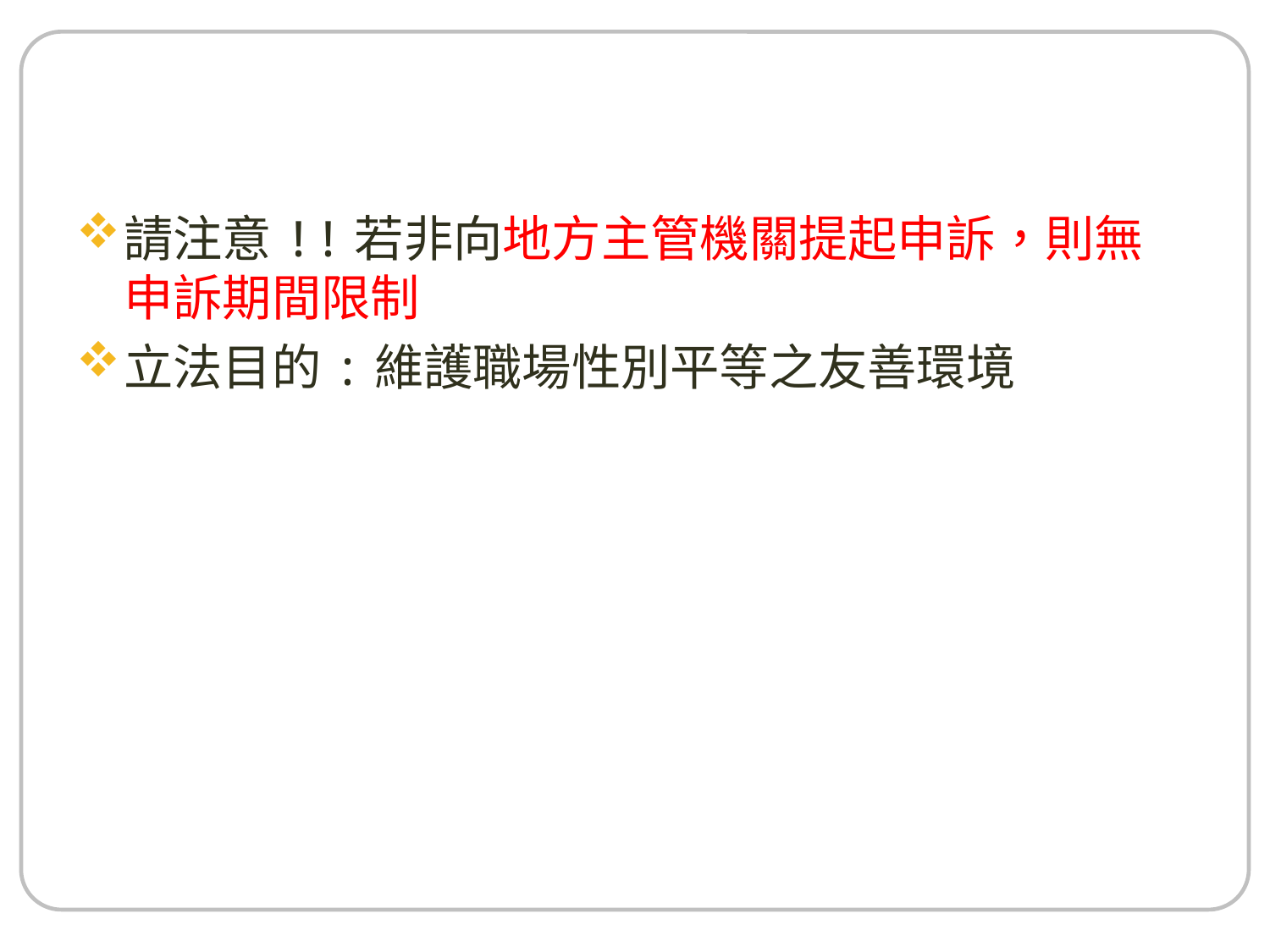

#
請注意!!若非向地方主管機關提起申訴，則無申訴期間限制
立法目的:維護職場性別平等之友善環境